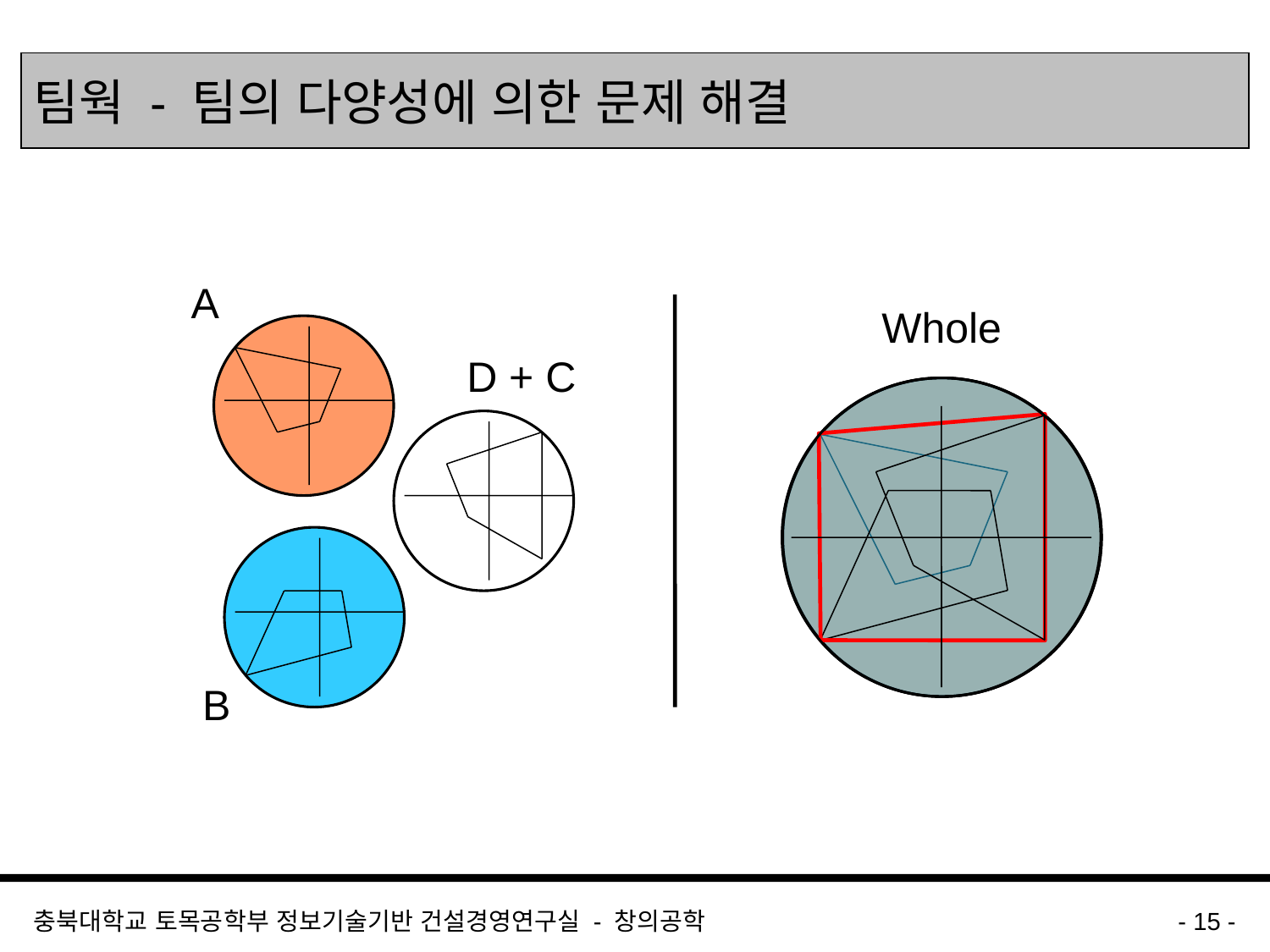

팀웍 - 팀의 다양성에 의한 문제 해결

A
Whole

D + C

B
충북대학교 토목공학부 정보기술기반 건설경영연구실 - 창의공학
- 15 -